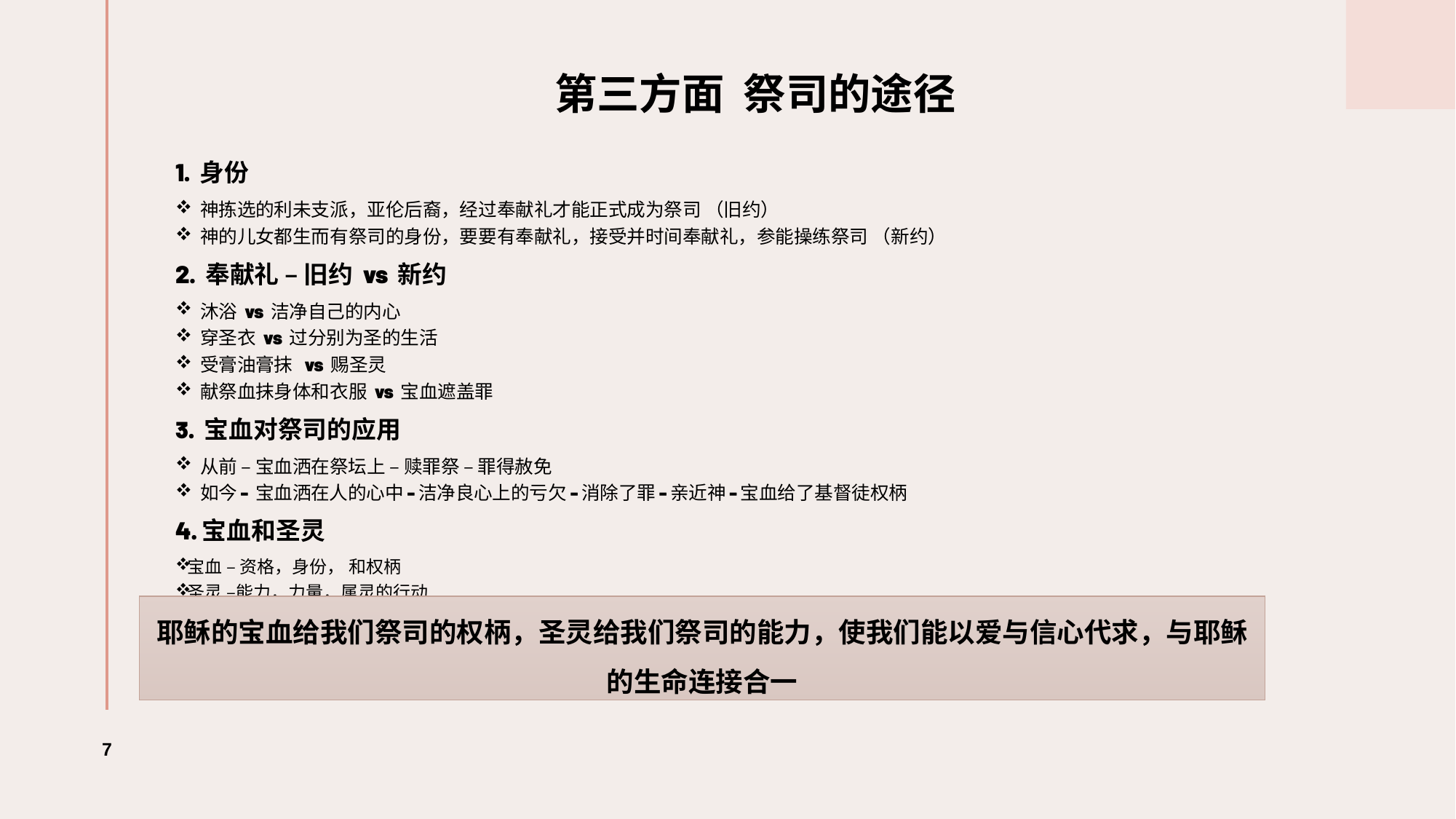

# 第三方面  祭司的途径
1. 身份
神拣选的利未支派，亚伦后裔，经过奉献礼才能正式成为祭司 （旧约）
神的儿女都生而有祭司的身份，要要有奉献礼，接受并时间奉献礼，参能操练祭司 （新约）
2. 奉献礼 – 旧约 vs 新约
沐浴 vs 洁净自己的内心
穿圣衣 vs 过分别为圣的生活
受膏油膏抹  vs 赐圣灵
献祭血抹身体和衣服 vs 宝血遮盖罪
3. 宝血对祭司的应用
从前 – 宝血洒在祭坛上 – 赎罪祭 – 罪得赦免
如今- 宝血洒在人的心中-洁净良心上的亏欠-消除了罪-亲近神-宝血给了基督徒权柄
4.宝血和圣灵
宝血 – 资格，身份， 和权柄
圣灵 –能力，力量，属灵的行动

耶稣的宝血给我们祭司的权柄，圣灵给我们祭司的能力，使我们能以爱与信心代求，与耶稣的生命连接合一
7